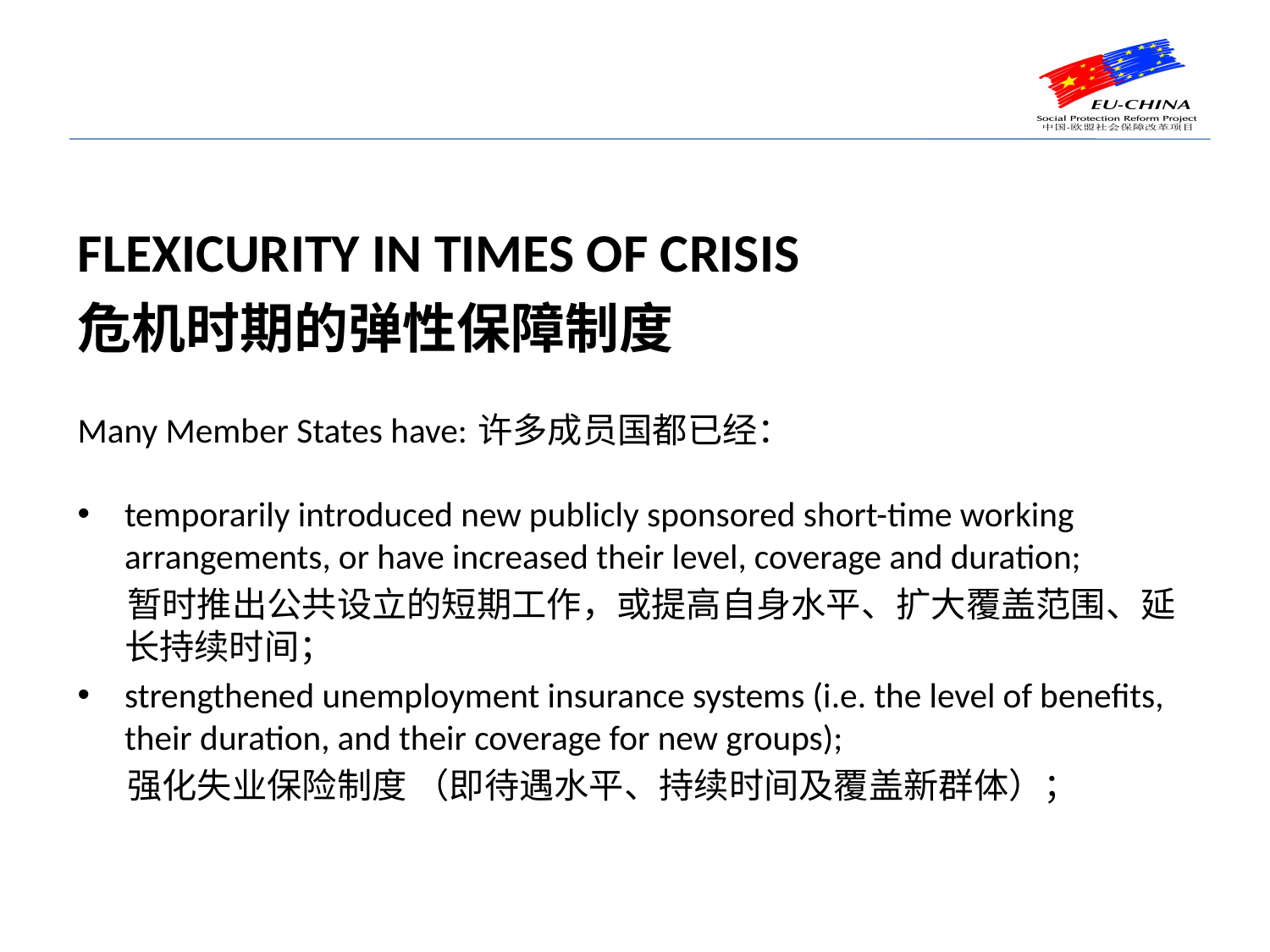

Flexicurity in times of crisis
危机时期的弹性保障制度

Many Member States have: 许多成员国都已经：

temporarily introduced new publicly sponsored short-time working arrangements, or have increased their level, coverage and duration;
      暂时推出公共设立的短期工作，或提高自身水平、扩大覆盖范围、延长持续时间；
strengthened unemployment insurance systems (i.e. the level of benefits, their duration, and their coverage for new groups);
      强化失业保险制度 （即待遇水平、持续时间及覆盖新群体）；